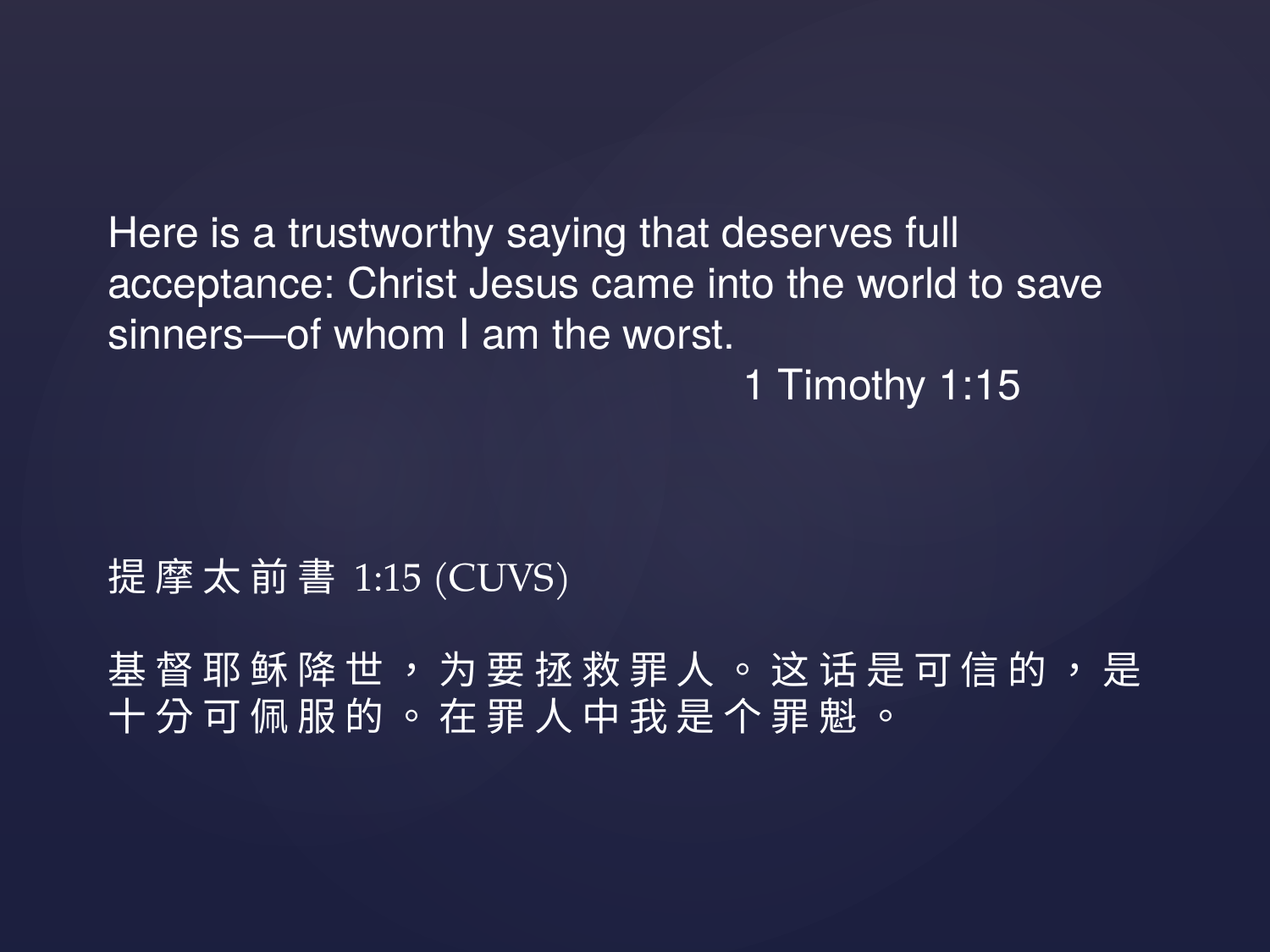

Here is a trustworthy saying that deserves full acceptance: Christ Jesus came into the world to save sinners—of whom I am the worst.
					1 Timothy 1:15

提 摩 太 前 書 1:15 (CUVS)

基 督 耶 稣 降 世 ， 为 要 拯 救 罪 人 。 这 话 是 可 信 的 ， 是 十 分 可 佩 服 的 。 在 罪 人 中 我 是 个 罪 魁 。